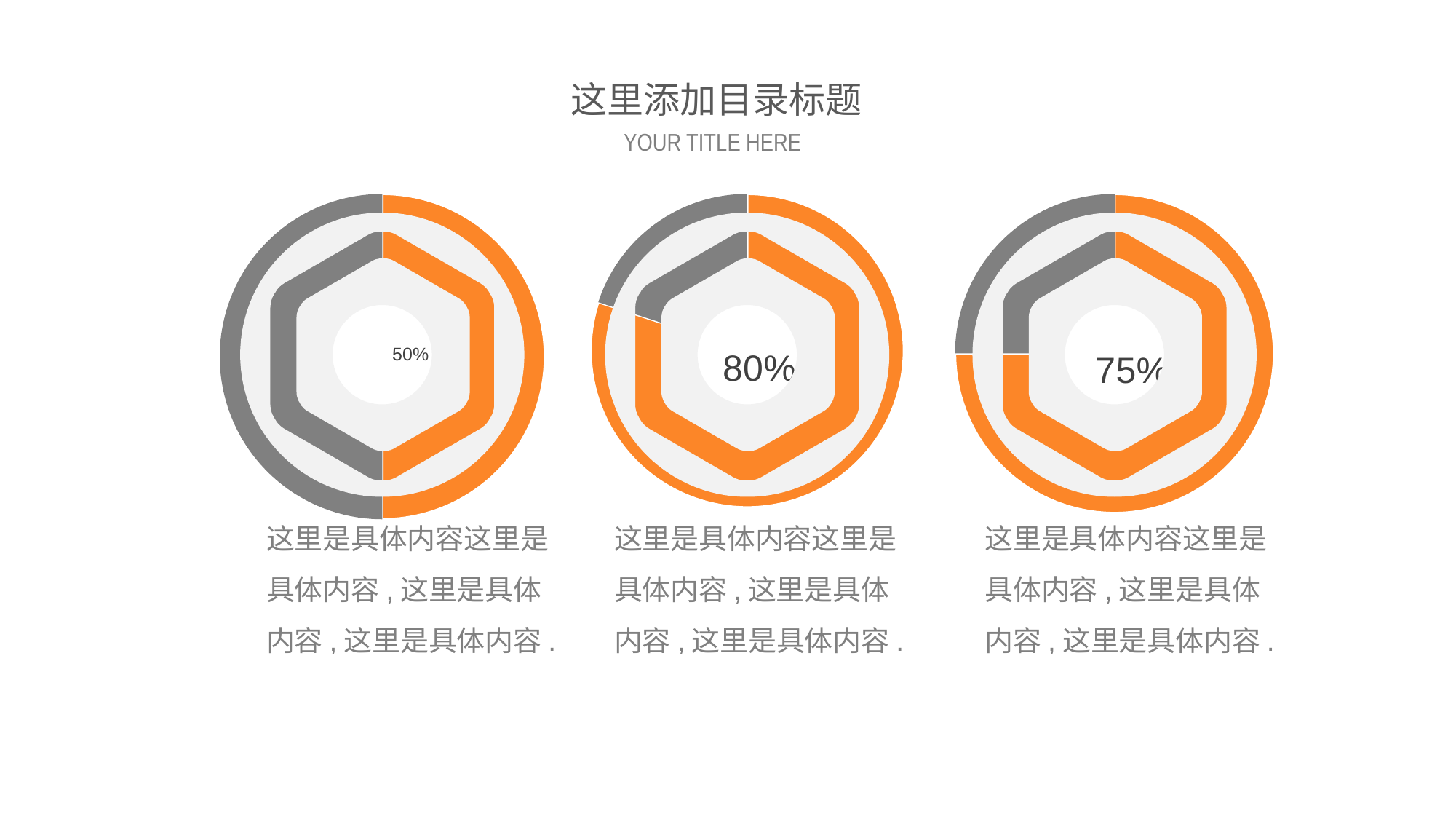

04
这里添加目录标题
YOUR TITLE HERE

### Chart

| Category | 比例 |
|---|---|
| 第一季度 | 5.0 |
| 第二季度 | 5.0 |

### Chart

| Category | 比例 |
|---|---|
| 第一季度 | 8.0 |
| 第二季度 | 2.0 |

### Chart

| Category | 比例 |
|---|---|
| 第一季度 | 7.5 |
| 第二季度 | 2.5 |

这里是具体内容这里是具体内容,这里是具体内容,这里是具体内容.
这里是具体内容这里是具体内容,这里是具体内容,这里是具体内容.
这里是具体内容这里是具体内容,这里是具体内容,这里是具体内容.